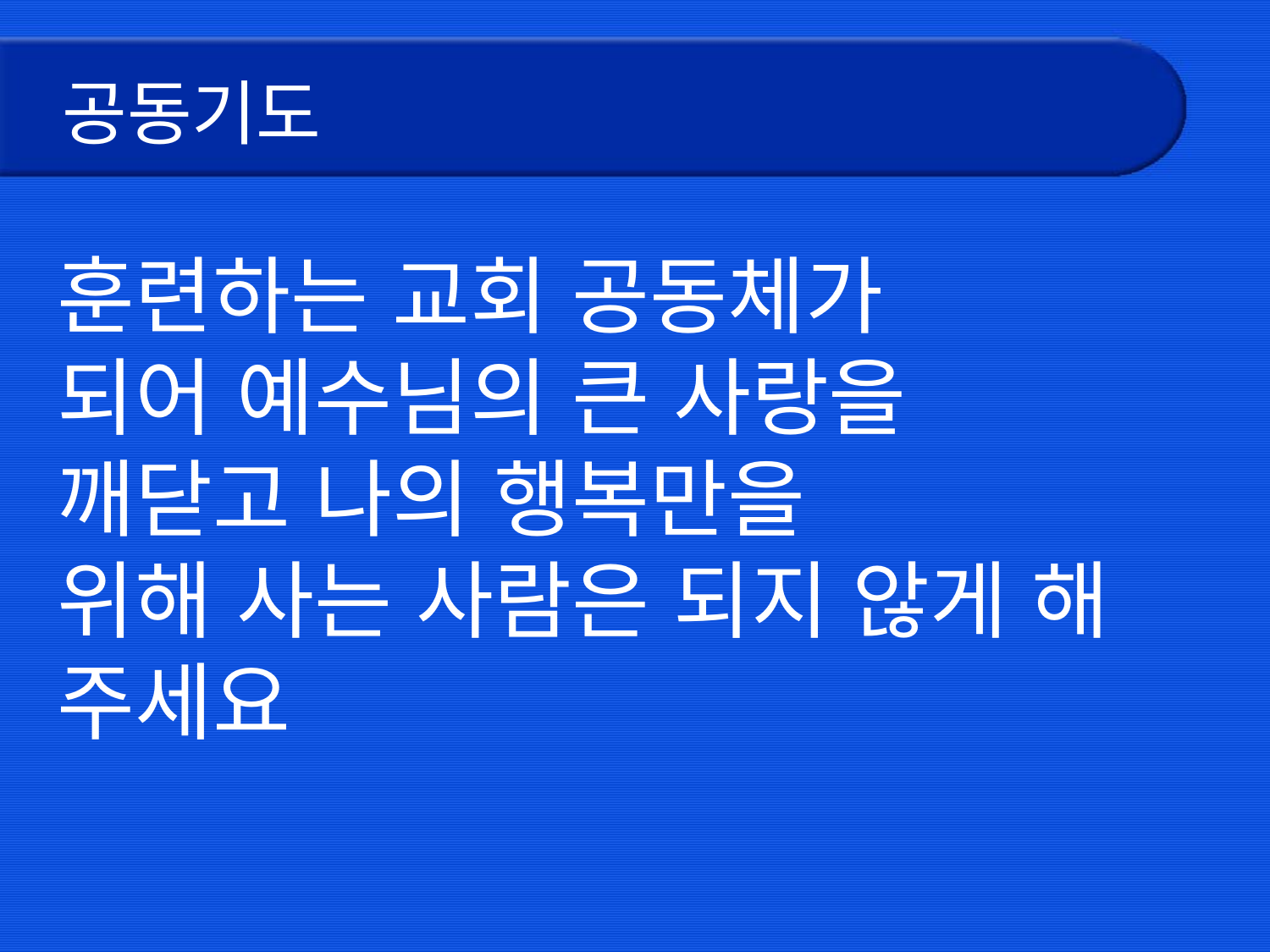

# 공동기도

훈련하는 교회 공동체가
되어 예수님의 큰 사랑을
깨닫고 나의 행복만을
위해 사는 사람은 되지 않게 해 주세요